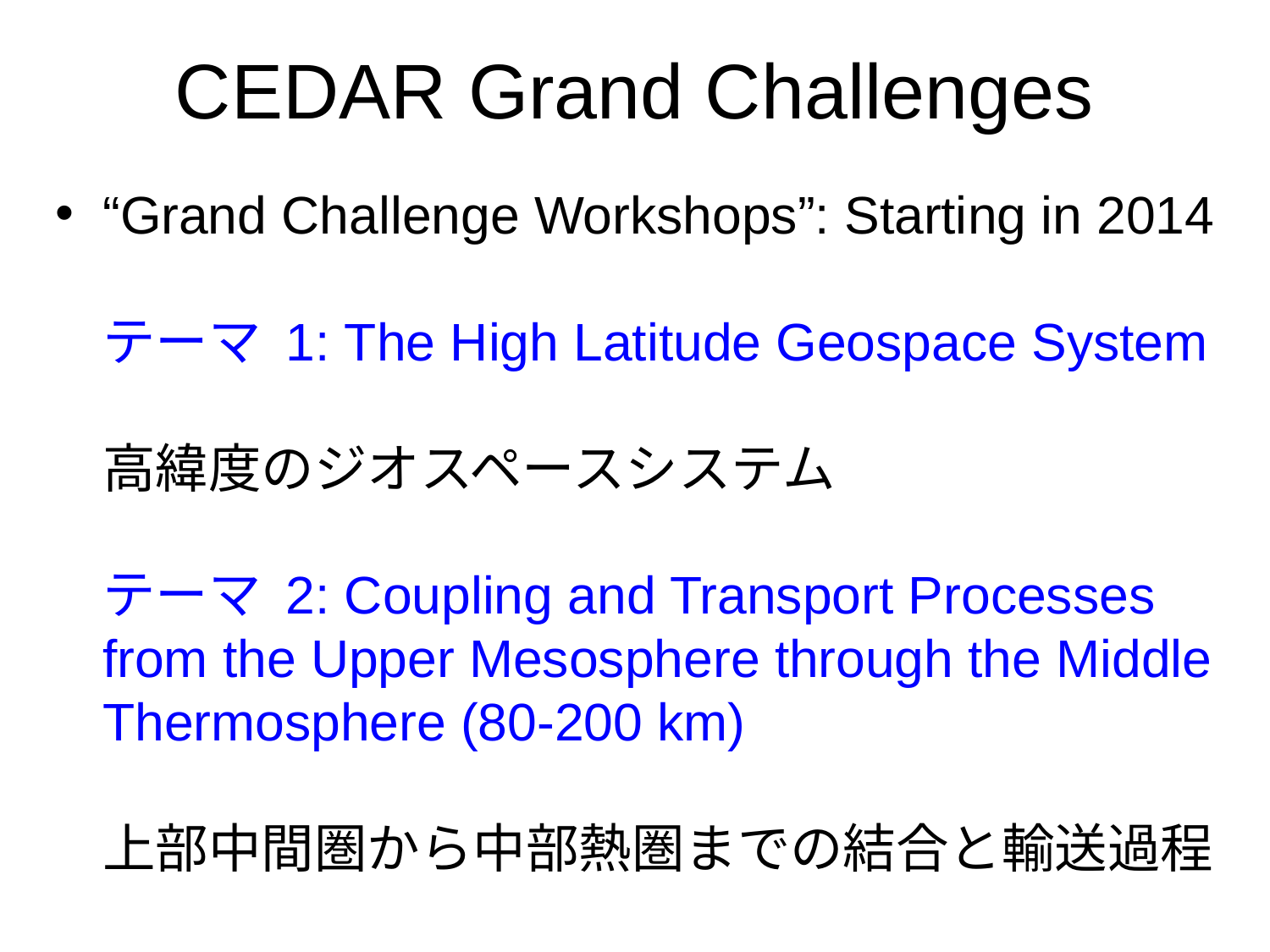

# CEDAR Grand Challenges
“Grand Challenge Workshops”: Starting in 2014
テーマ 1: The High Latitude Geospace System
高緯度のジオスペースシステム
テーマ 2: Coupling and Transport Processes from the Upper Mesosphere through the Middle Thermosphere (80-200 km)
上部中間圏から中部熱圏までの結合と輸送過程